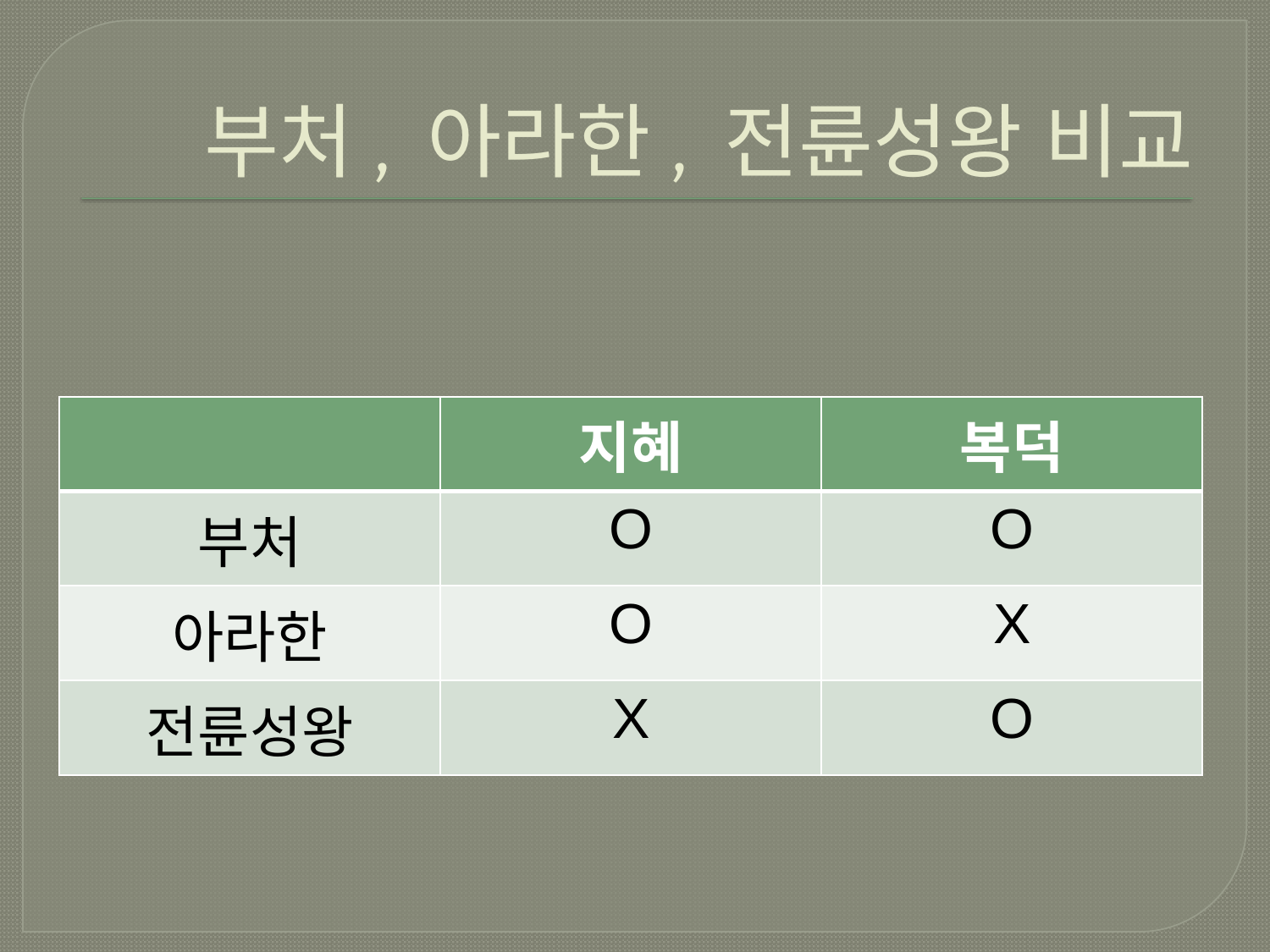

# 부처, 아라한, 전륜성왕 비교
|  | 지혜 | 복덕 |
| --- | --- | --- |
| 부처 | O | O |
| 아라한 | O | X |
| 전륜성왕 | X | O |